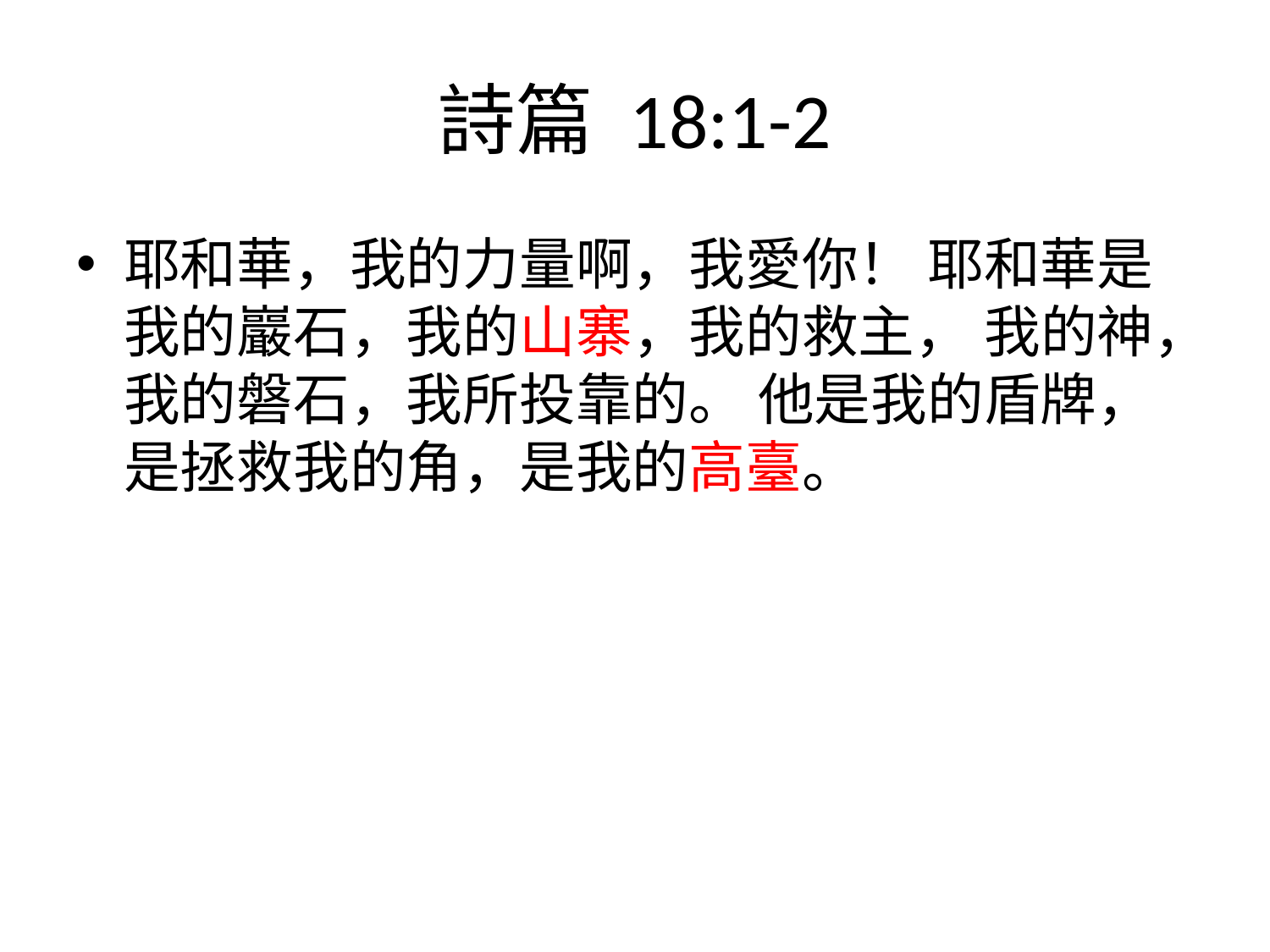

# 詩篇‬ ‭18:1-2‬
耶和華，我的力量啊，我愛你！ 耶和華是我的巖石，我的山寨，我的救主， 我的神，我的磐石，我所投靠的。 他是我的盾牌， 是拯救我的角，是我的高臺。